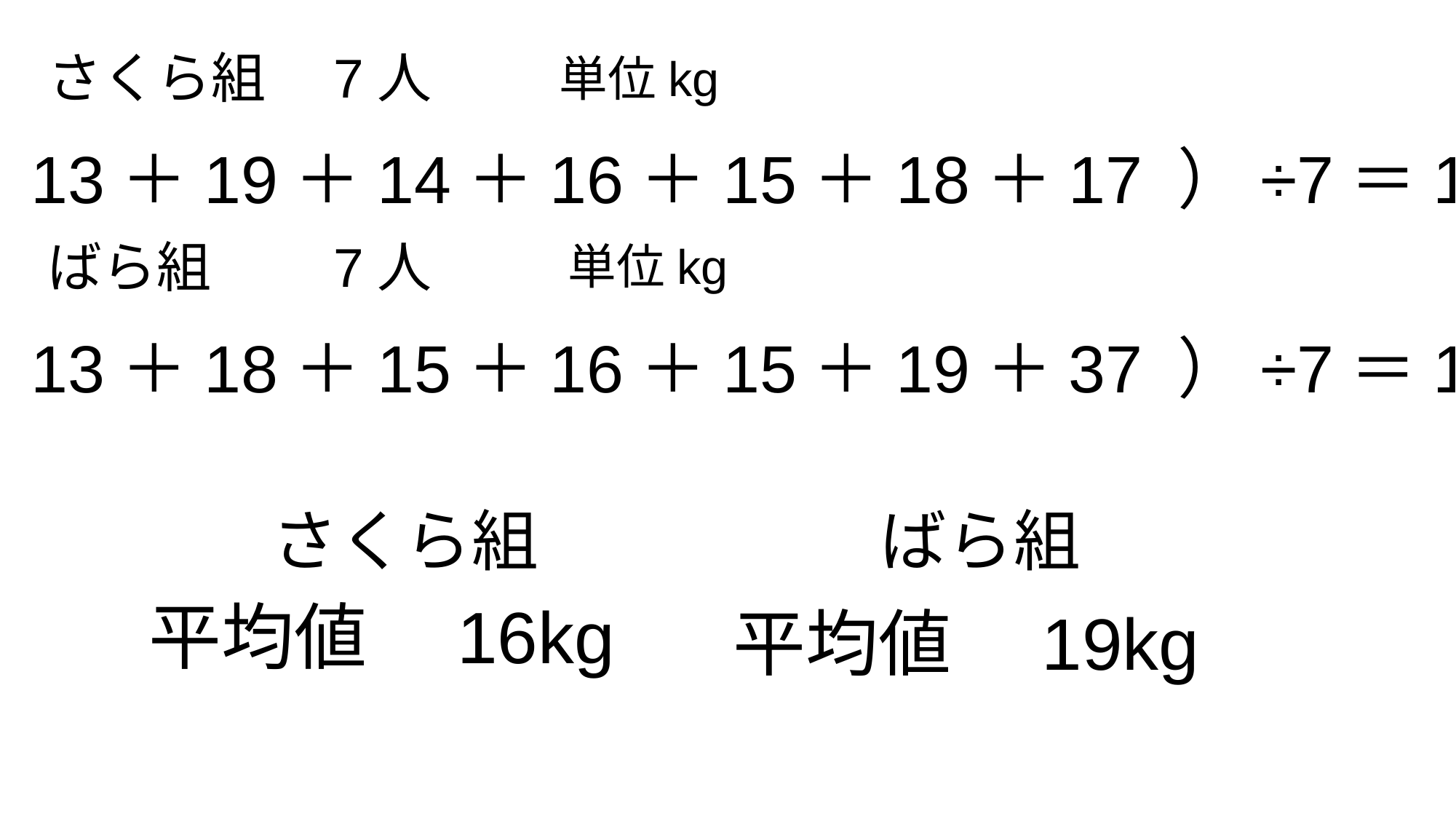

さくら組　7人
単位kg
（ 13＋19＋14＋16＋15＋18＋17 ）÷7＝16
ばら組　　7人
単位kg
（ 13＋18＋15＋16＋15＋19＋37 ）÷7＝19
さくら組
ばら組
平均値　16kg
平均値　19kg